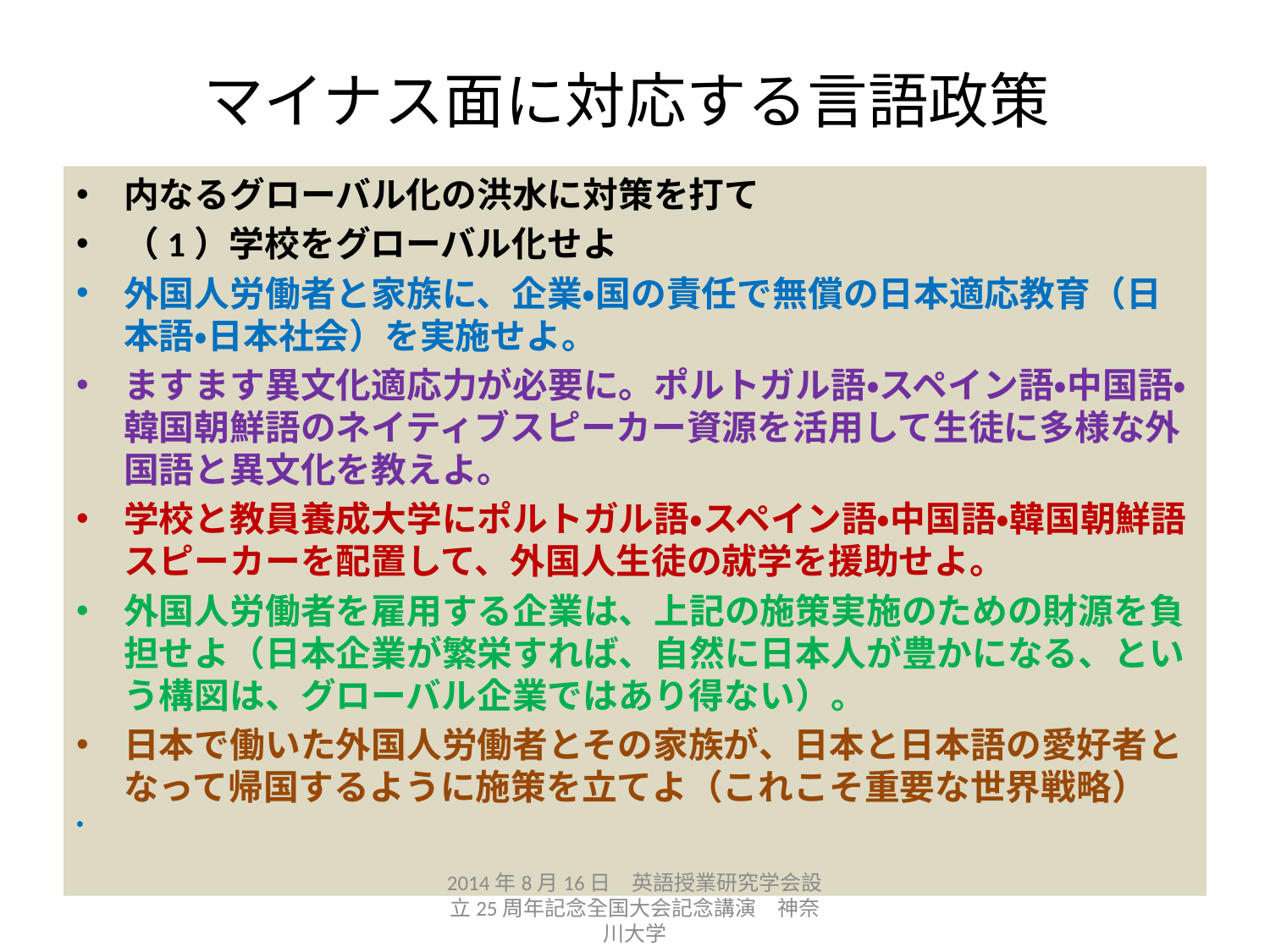

# マイナス面に対応する言語政策
内なるグローバル化の洪水に対策を打て
（1）学校をグローバル化せよ
外国人労働者と家族に、企業・国の責任で無償の日本適応教育（日本語・日本社会）を実施せよ。
ますます異文化適応力が必要に。ポルトガル語・スペイン語・中国語・韓国朝鮮語のネイティブスピーカー資源を活用して生徒に多様な外国語と異文化を教えよ。
学校と教員養成大学にポルトガル語・スペイン語・中国語・韓国朝鮮語スピーカーを配置して、外国人生徒の就学を援助せよ。
外国人労働者を雇用する企業は、上記の施策実施のための財源を負担せよ（日本企業が繁栄すれば、自然に日本人が豊かになる、という構図は、グローバル企業ではあり得ない）。
日本で働いた外国人労働者とその家族が、日本と日本語の愛好者となって帰国するように施策を立てよ（これこそ重要な世界戦略）

2014年8月16日　英語授業研究学会設立25周年記念全国大会記念講演　神奈川大学